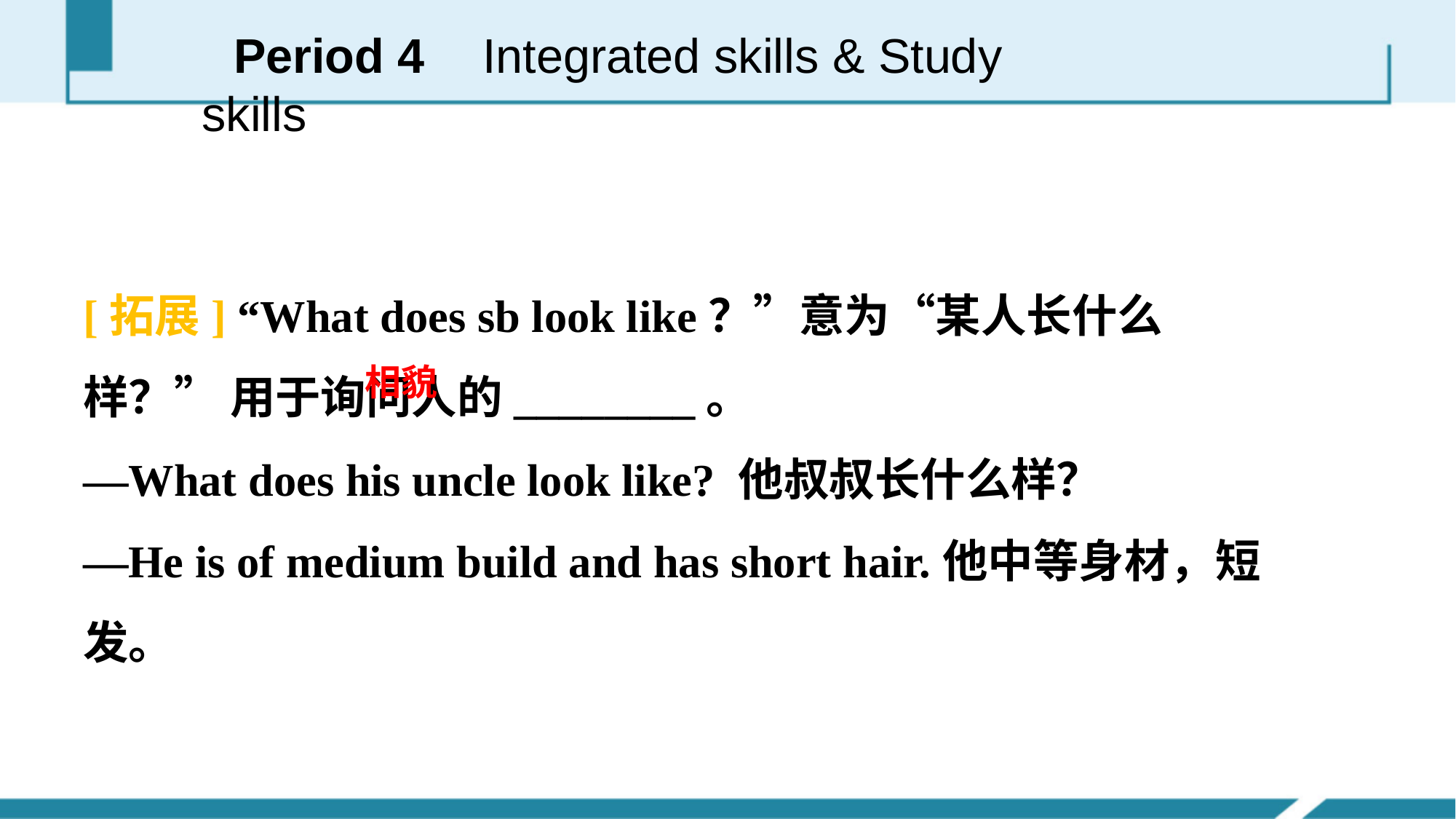

Period 4　  Integrated skills & Study skills
[拓展] “What does sb look like？”意为“某人长什么样？” 用于询问人的________。
—What does his uncle look like? 他叔叔长什么样？
—He is of medium build and has short hair.他中等身材，短发。

相貌